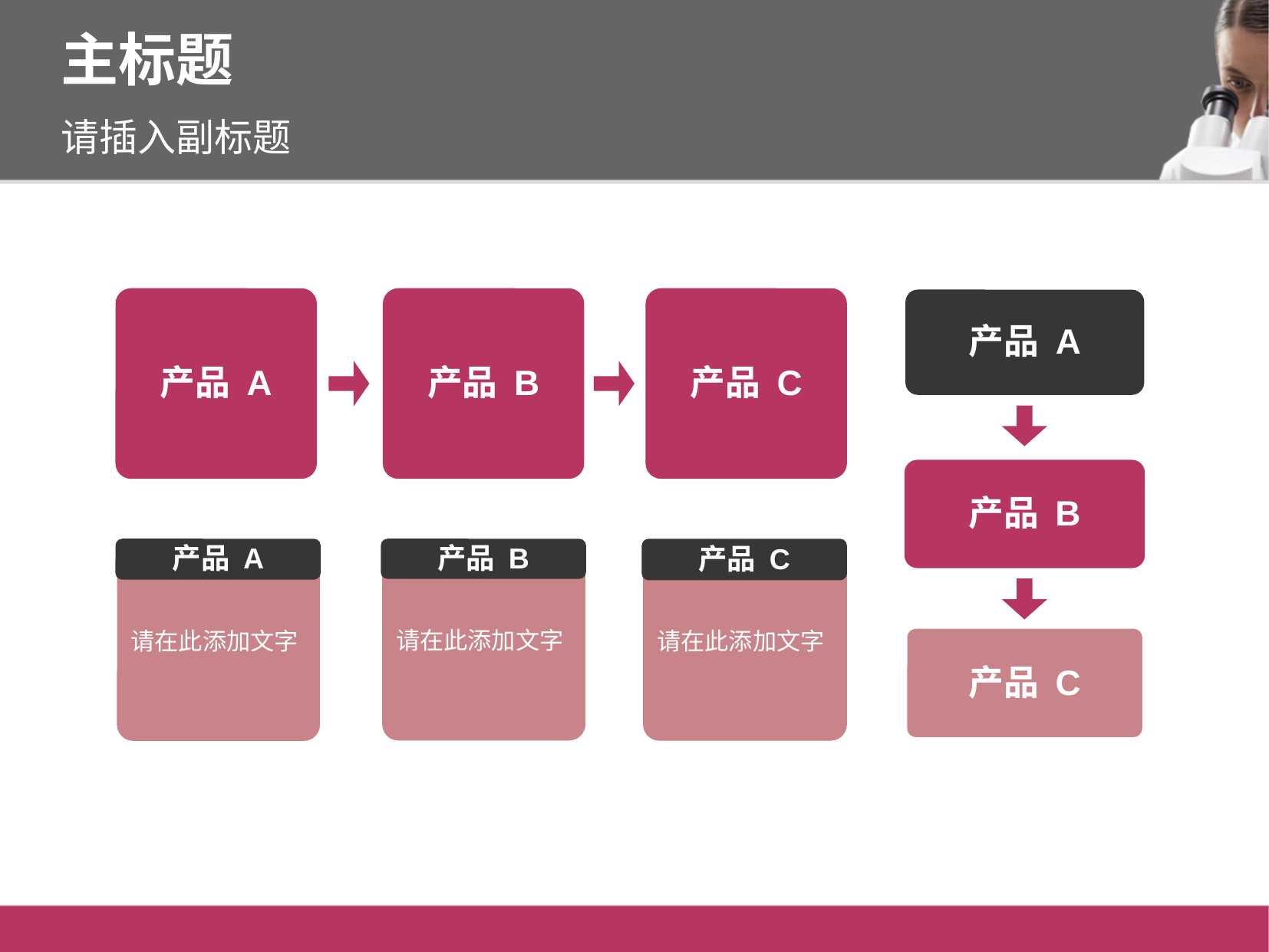

主标题
请插入副标题
产品 A
产品 B
产品 C
产品 A

产品 B
产品 A
请在此添加文字
产品 B
请在此添加文字
产品 C
请在此添加文字

产品 C